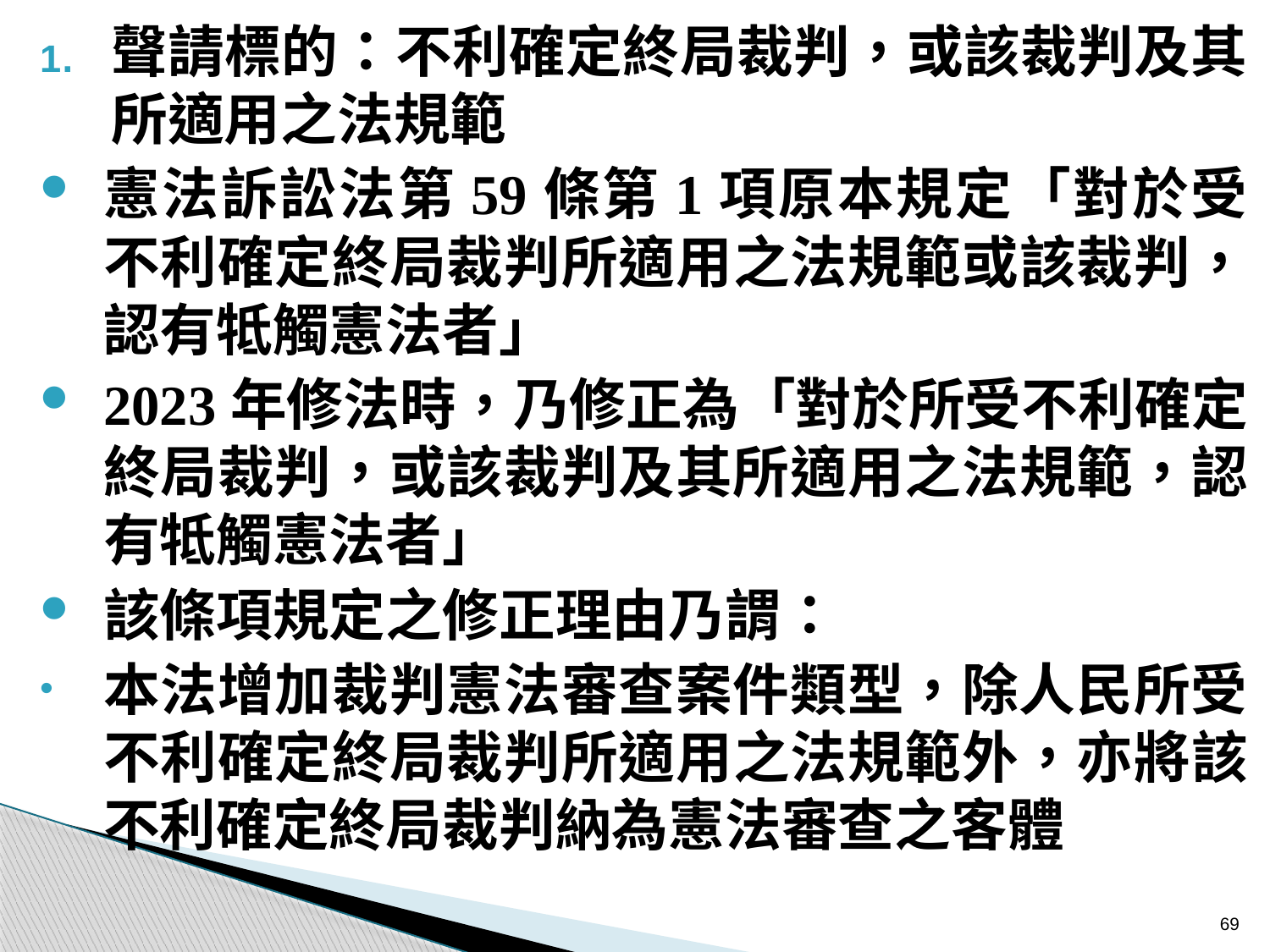

聲請標的：不利確定終局裁判，或該裁判及其所適用之法規範
憲法訴訟法第59條第1項原本規定「對於受不利確定終局裁判所適用之法規範或該裁判，認有牴觸憲法者」
2023年修法時，乃修正為「對於所受不利確定終局裁判，或該裁判及其所適用之法規範，認有牴觸憲法者」
該條項規定之修正理由乃謂：
本法增加裁判憲法審查案件類型，除人民所受不利確定終局裁判所適用之法規範外，亦將該不利確定終局裁判納為憲法審查之客體
69